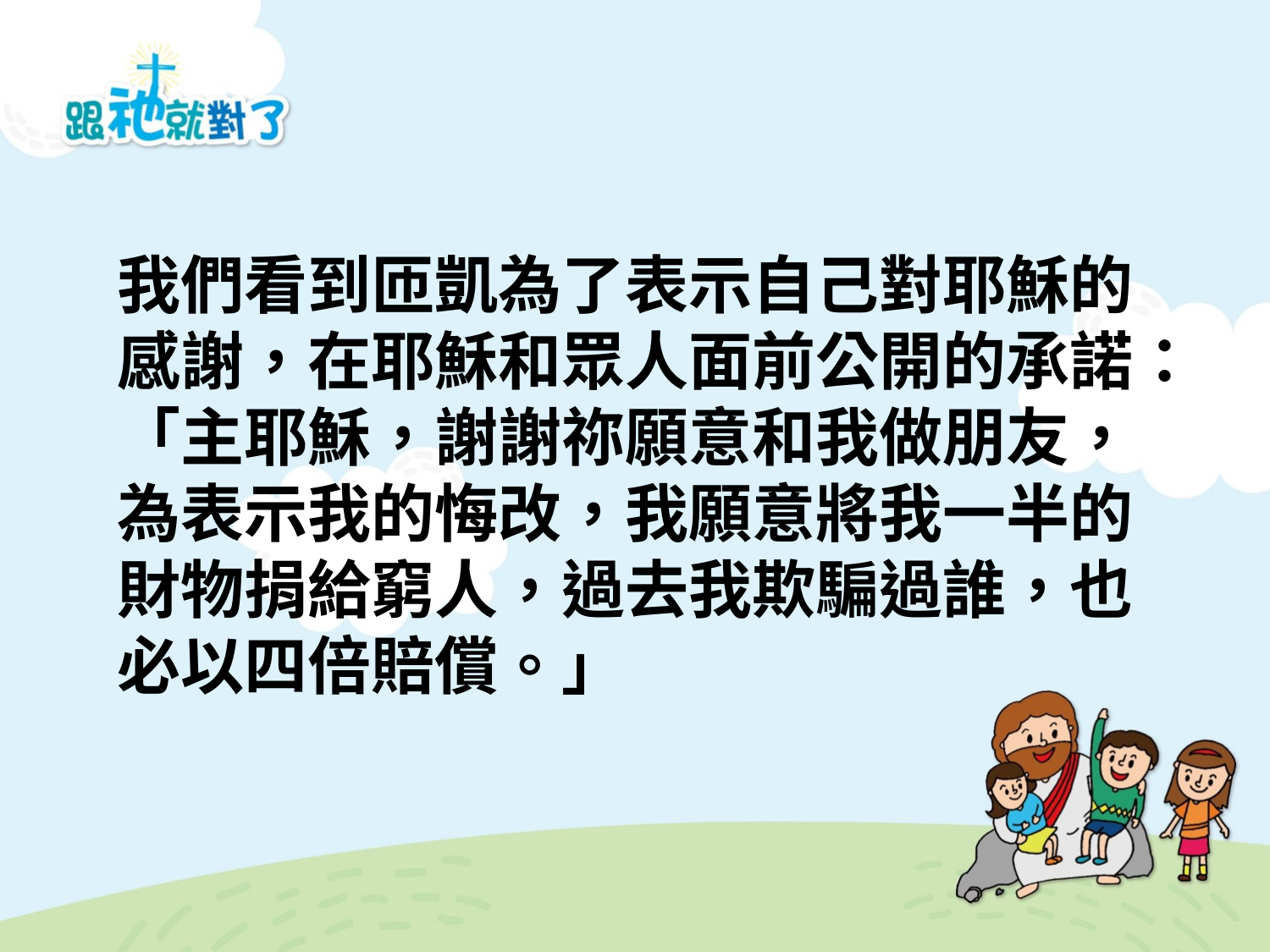

我們看到匝凱為了表示自己對耶穌的感謝，在耶穌和眾人面前公開的承諾：「主耶穌，謝謝祢願意和我做朋友，為表示我的悔改，我願意將我一半的財物捐給窮人，過去我欺騙過誰，也必以四倍賠償。」